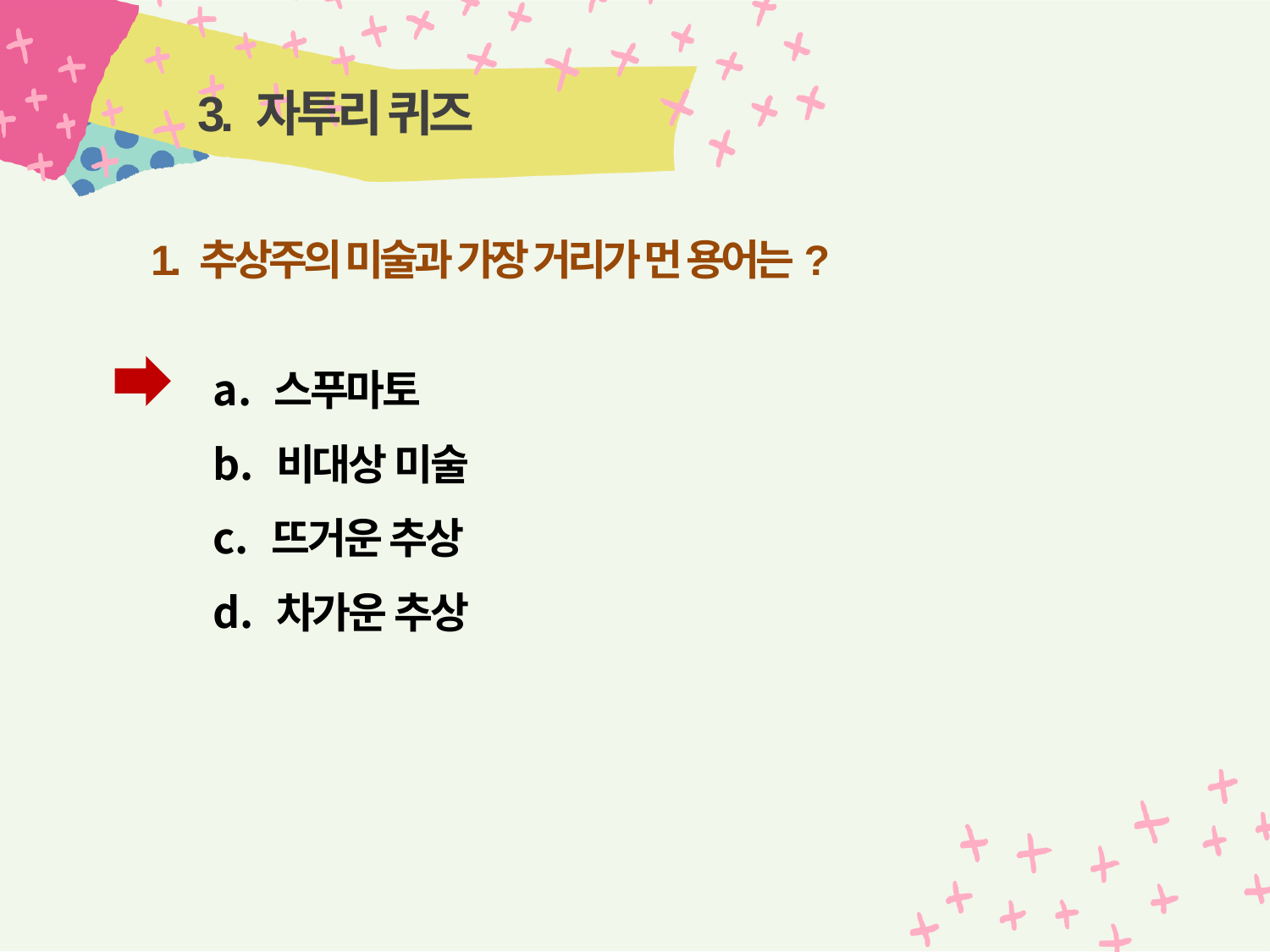

# 3. 자투리 퀴즈
1. 추상주의 미술과 가장 거리가 먼 용어는?

 스푸마토
 비대상 미술
 뜨거운 추상
 차가운 추상